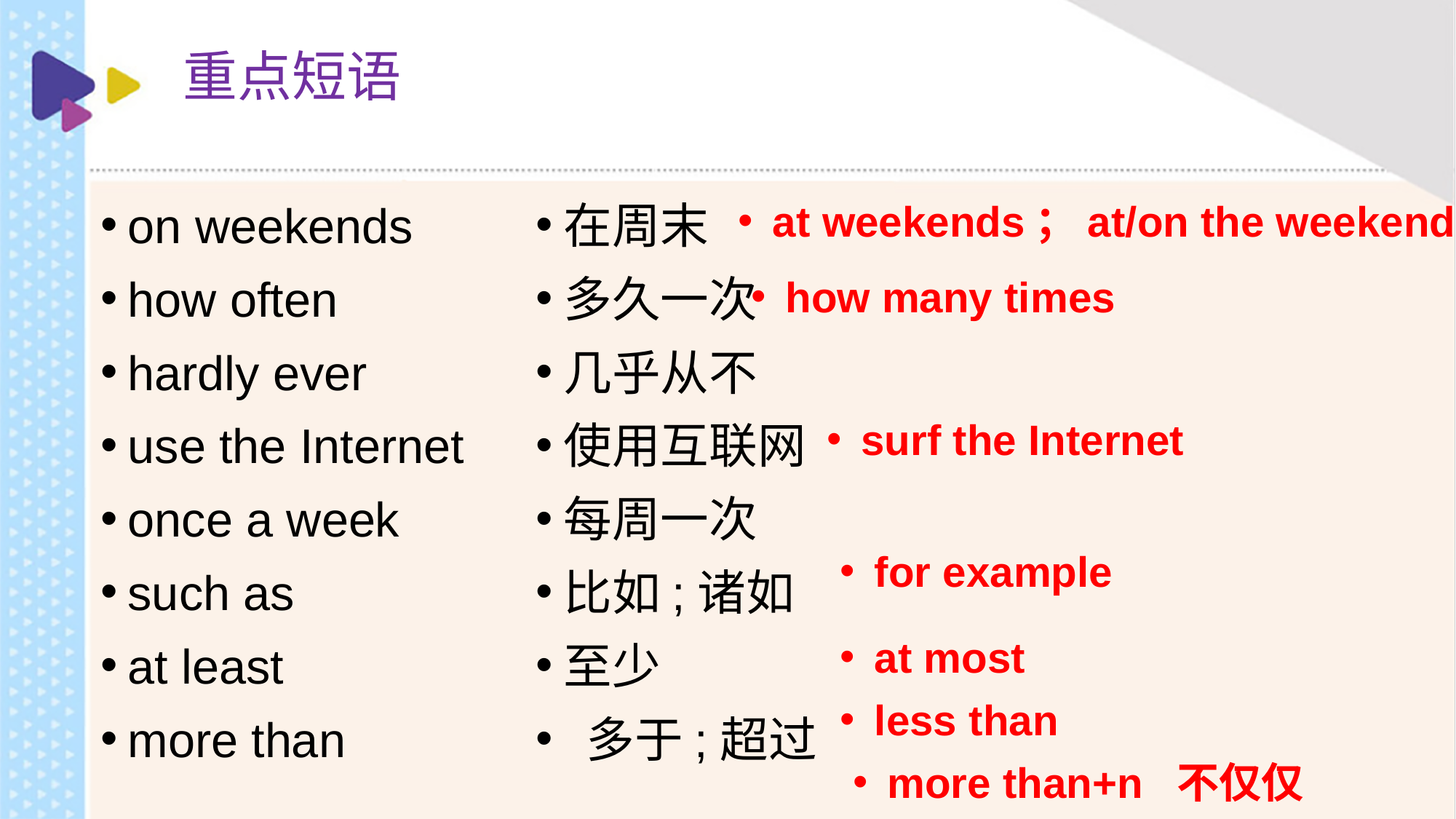

# 重点短语
on weekends
how often
hardly ever
use the Internet
once a week
such as
at least
more than
在周末
多久一次
几乎从不
使用互联网
每周一次
比如;诸如
至少
 多于;超过
at weekends；at/on the weekend
how many times
surf the Internet
for example
at most
less than
more than+n  不仅仅